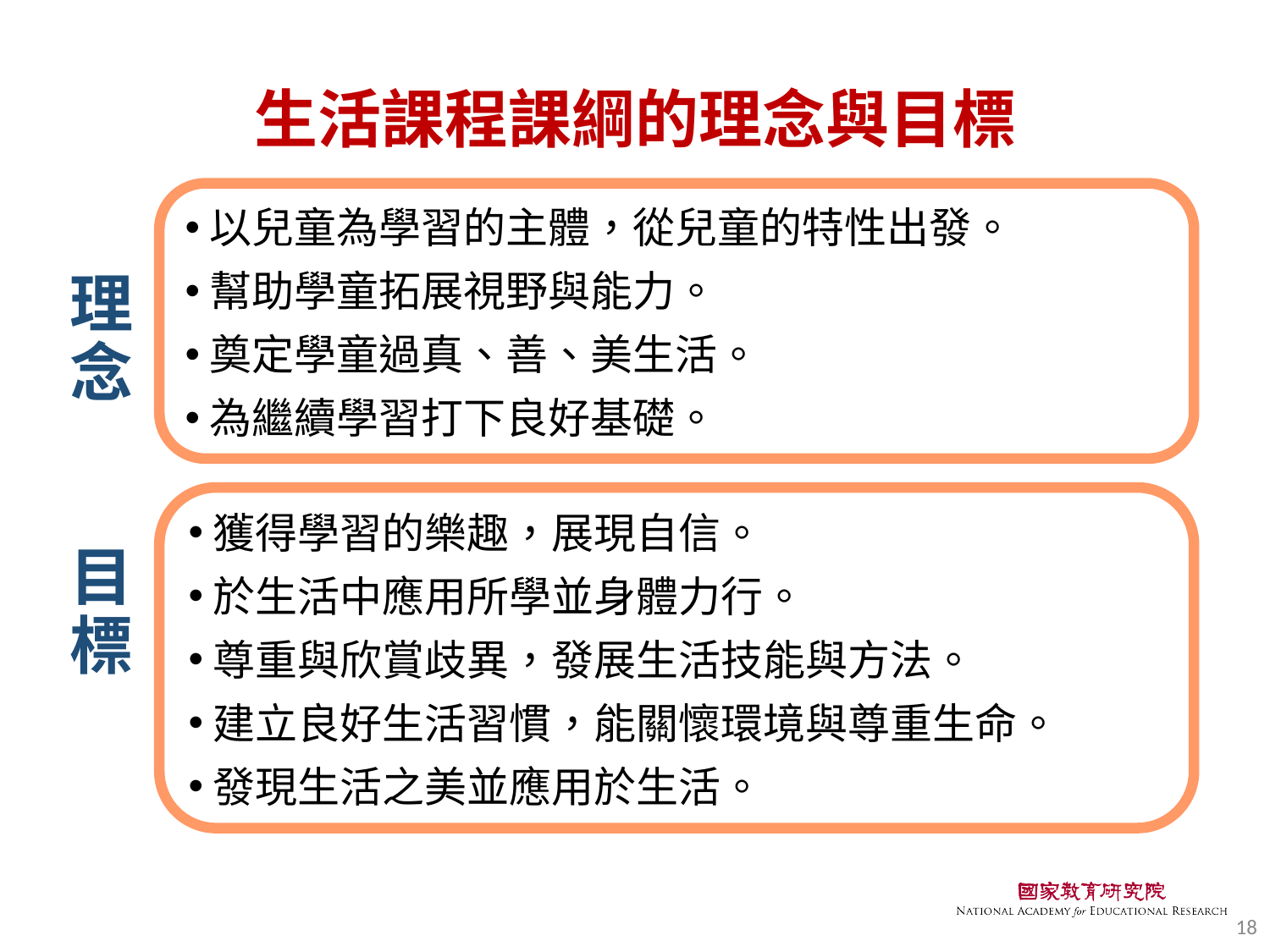

# 生活課程課綱的理念與目標
以兒童為學習的主體，從兒童的特性出發。
幫助學童拓展視野與能力。
奠定學童過真、善、美生活。
為繼續學習打下良好基礎。
理念

獲得學習的樂趣，展現自信。
於生活中應用所學並身體力行。
尊重與欣賞歧異，發展生活技能與方法。
建立良好生活習慣，能關懷環境與尊重生命。
發現生活之美並應用於生活。

目標
18